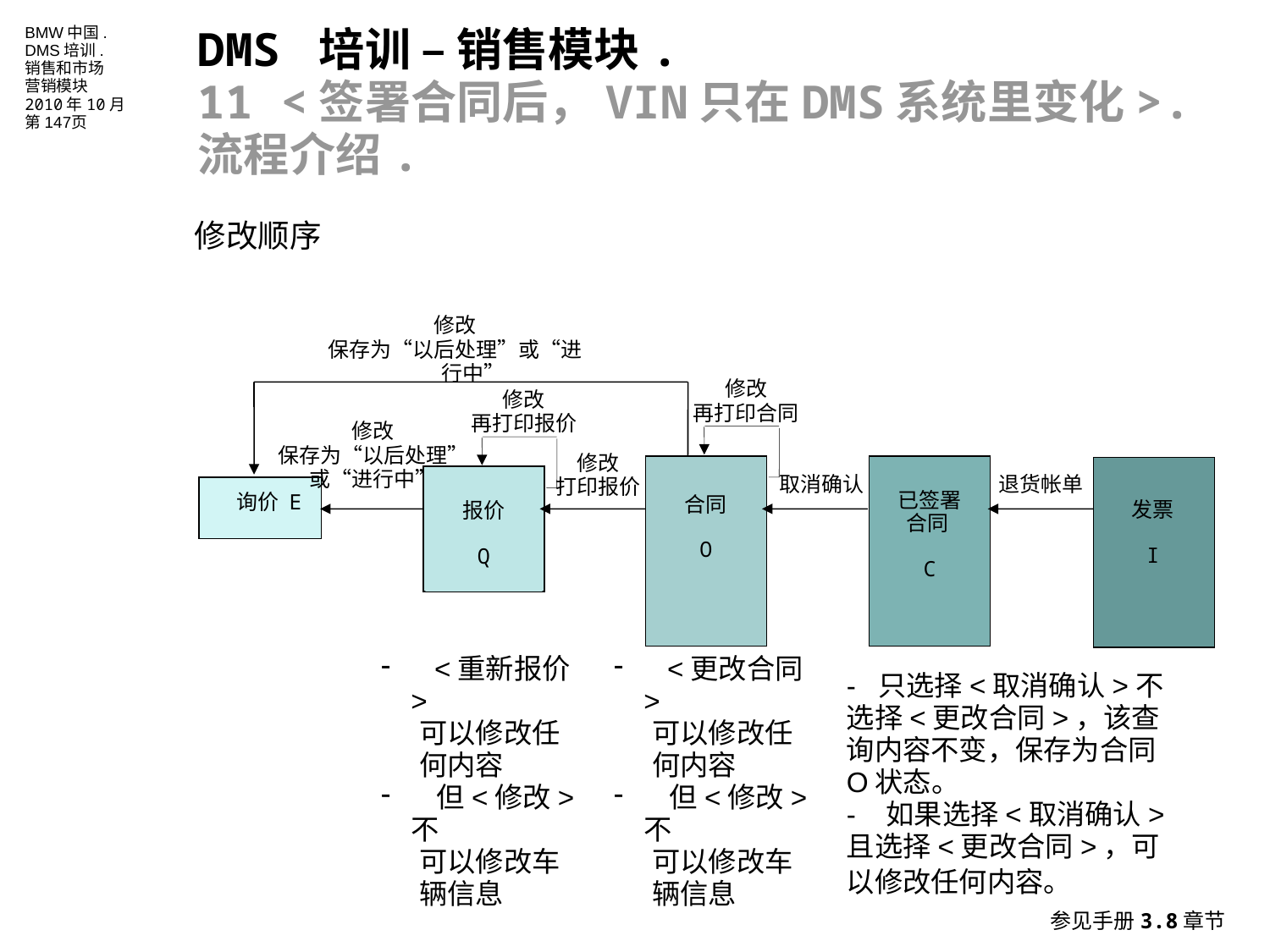

DMS 培训 – 销售模块.
11 <签署合同后，VIN只在DMS系统里变化>.
流程介绍.
修改顺序
修改
保存为“以后处理”或“进行中”
修改
再打印合同

修改
再打印报价
修改
保存为“以后处理”
或“进行中”

修改
打印报价

合同

O

已签署
合同

C

发票

I

报价

Q
取消确认
退货帐单

询价 E

   <重新报价>
     可以修改任
     何内容
   但<修改>不
     可以修改车
     辆信息
   <更改合同>
     可以修改任
     何内容
   但<修改>不
     可以修改车
     辆信息
-  只选择<取消确认>不选择<更改合同>，该查询内容不变，保存为合同O状态。
-   如果选择<取消确认>且选择<更改合同>，可以修改任何内容。
参见手册3.8章节